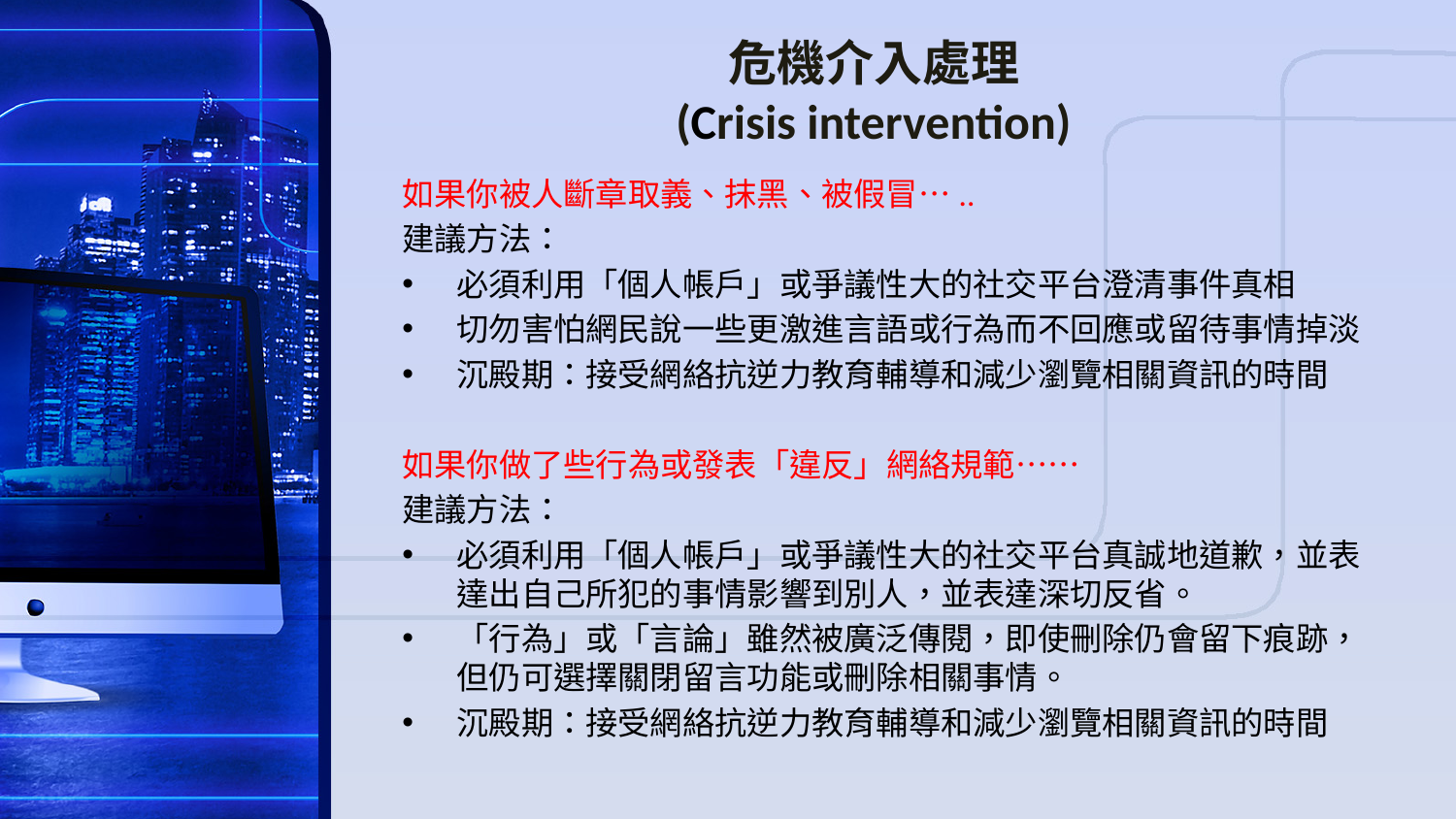

# 危機介入處理 (Crisis intervention)
如果你被人斷章取義、抹黑、被假冒…..
建議方法：
必須利用「個人帳戶」或爭議性大的社交平台澄清事件真相
切勿害怕網民說一些更激進言語或行為而不回應或留待事情掉淡
沉殿期：接受網絡抗逆力教育輔導和減少瀏覽相關資訊的時間

如果你做了些行為或發表「違反」網絡規範……
建議方法：
必須利用「個人帳戶」或爭議性大的社交平台真誠地道歉，並表達出自己所犯的事情影響到別人，並表達深切反省。
「行為」或「言論」雖然被廣泛傳閱，即使刪除仍會留下痕跡，但仍可選擇關閉留言功能或刪除相關事情。
沉殿期：接受網絡抗逆力教育輔導和減少瀏覽相關資訊的時間